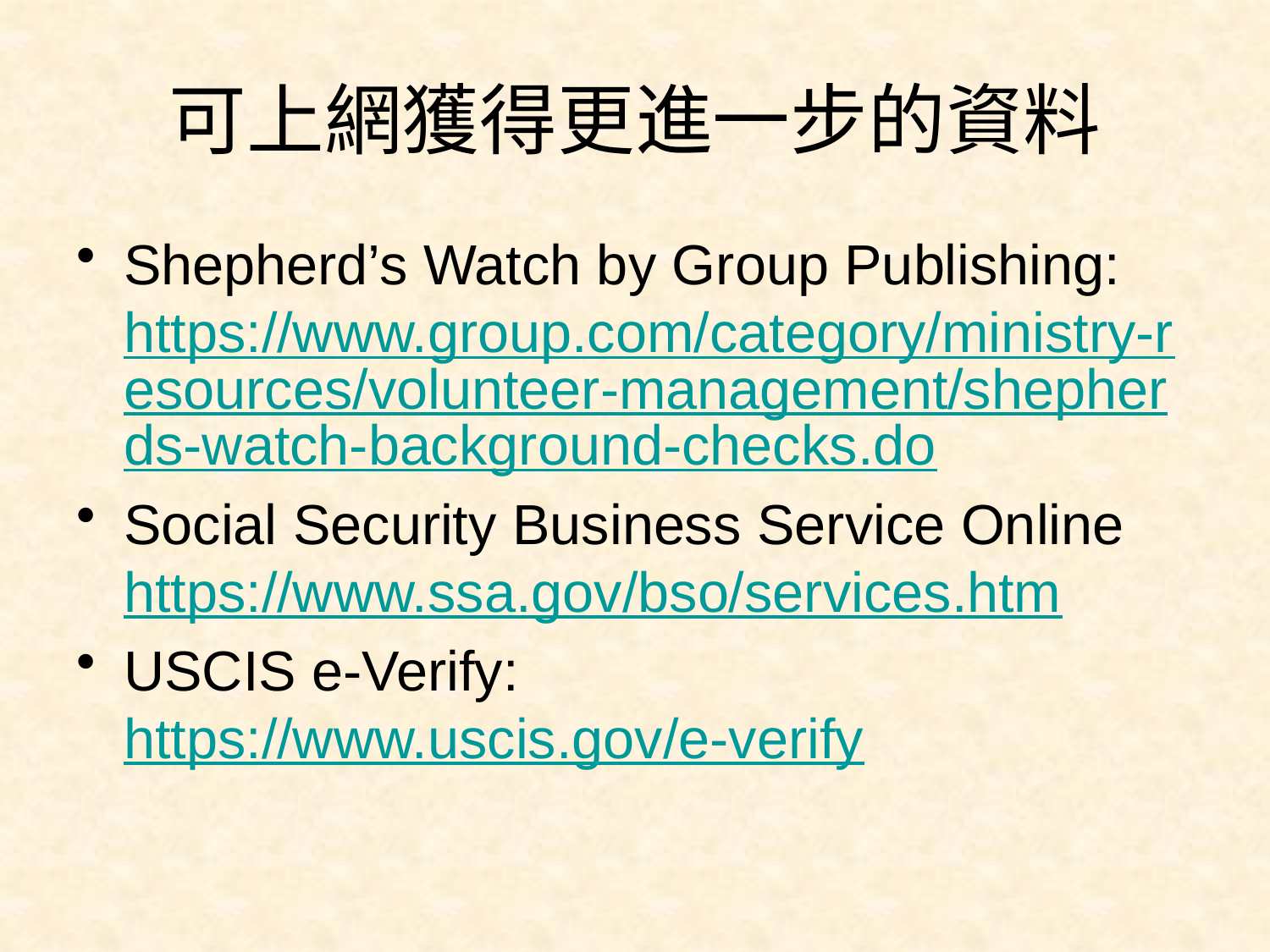

# 可上網獲得更進一步的資料
Shepherd’s Watch by Group Publishing: https://www.group.com/category/ministry-resources/volunteer-management/shepherds-watch-background-checks.do
Social Security Business Service Online https://www.ssa.gov/bso/services.htm
USCIS e-Verify: https://www.uscis.gov/e-verify